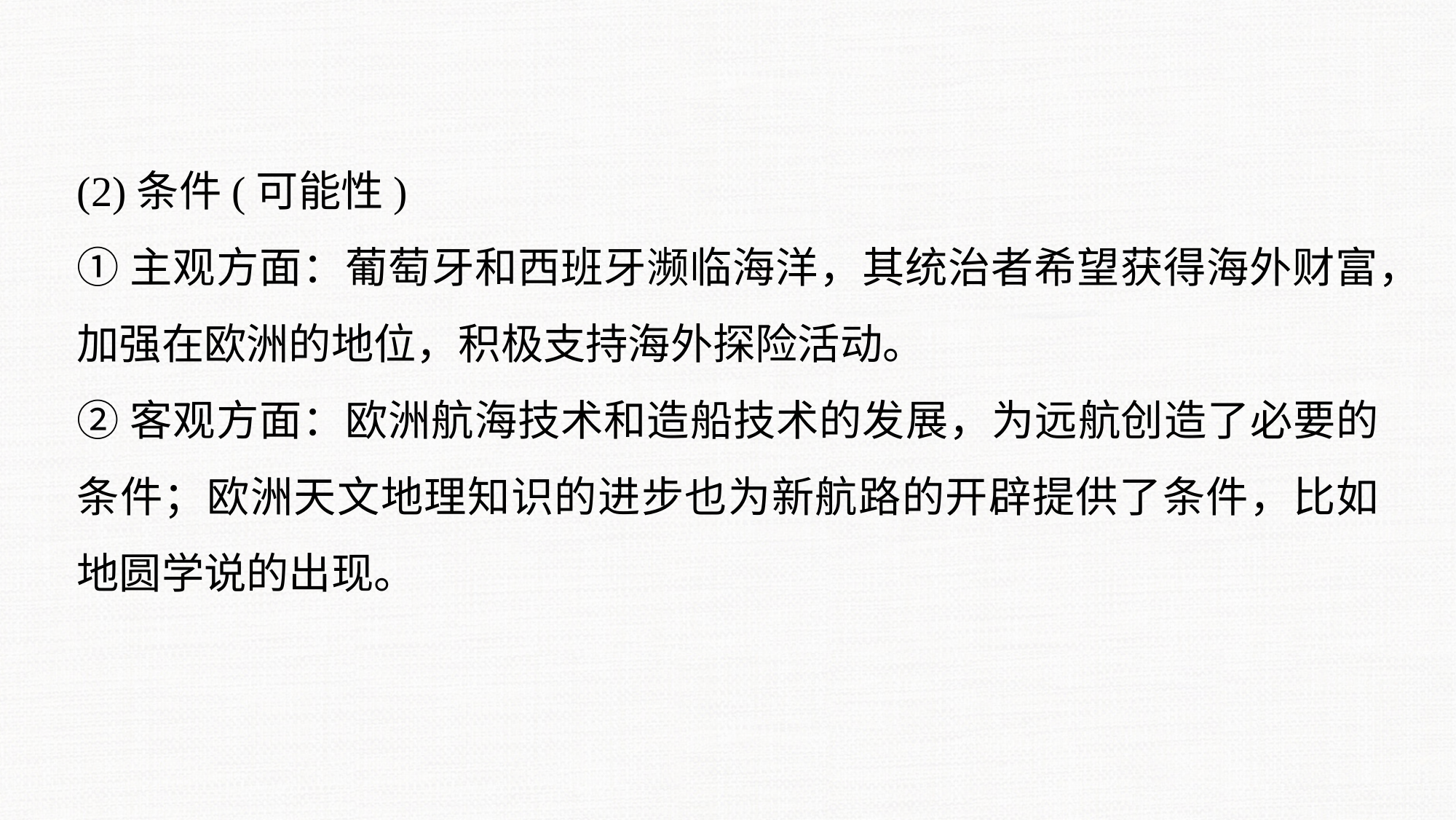

(2)条件(可能性)
①主观方面：葡萄牙和西班牙濒临海洋，其统治者希望获得海外财富，加强在欧洲的地位，积极支持海外探险活动。
②客观方面：欧洲航海技术和造船技术的发展，为远航创造了必要的条件；欧洲天文地理知识的进步也为新航路的开辟提供了条件，比如地圆学说的出现。